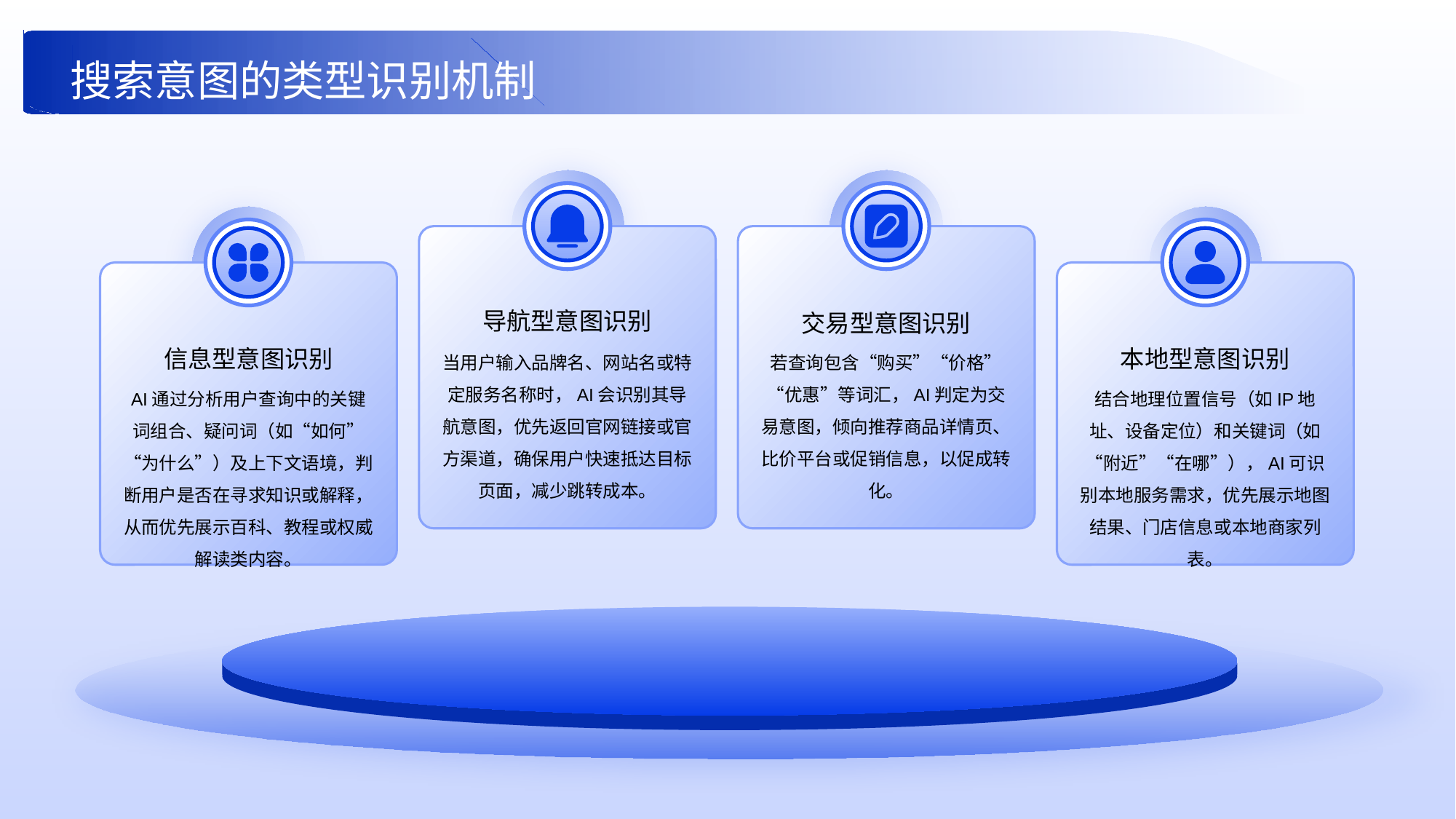

搜索意图的类型识别机制

导航型意图识别
交易型意图识别
信息型意图识别
本地型意图识别
当用户输入品牌名、网站名或特定服务名称时，AI会识别其导航意图，优先返回官网链接或官方渠道，确保用户快速抵达目标页面，减少跳转成本。
若查询包含“购买”“价格”“优惠”等词汇，AI判定为交易意图，倾向推荐商品详情页、比价平台或促销信息，以促成转化。
AI通过分析用户查询中的关键词组合、疑问词（如“如何”“为什么”）及上下文语境，判断用户是否在寻求知识或解释，从而优先展示百科、教程或权威解读类内容。
结合地理位置信号（如IP地址、设备定位）和关键词（如“附近”“在哪”），AI可识别本地服务需求，优先展示地图结果、门店信息或本地商家列表。